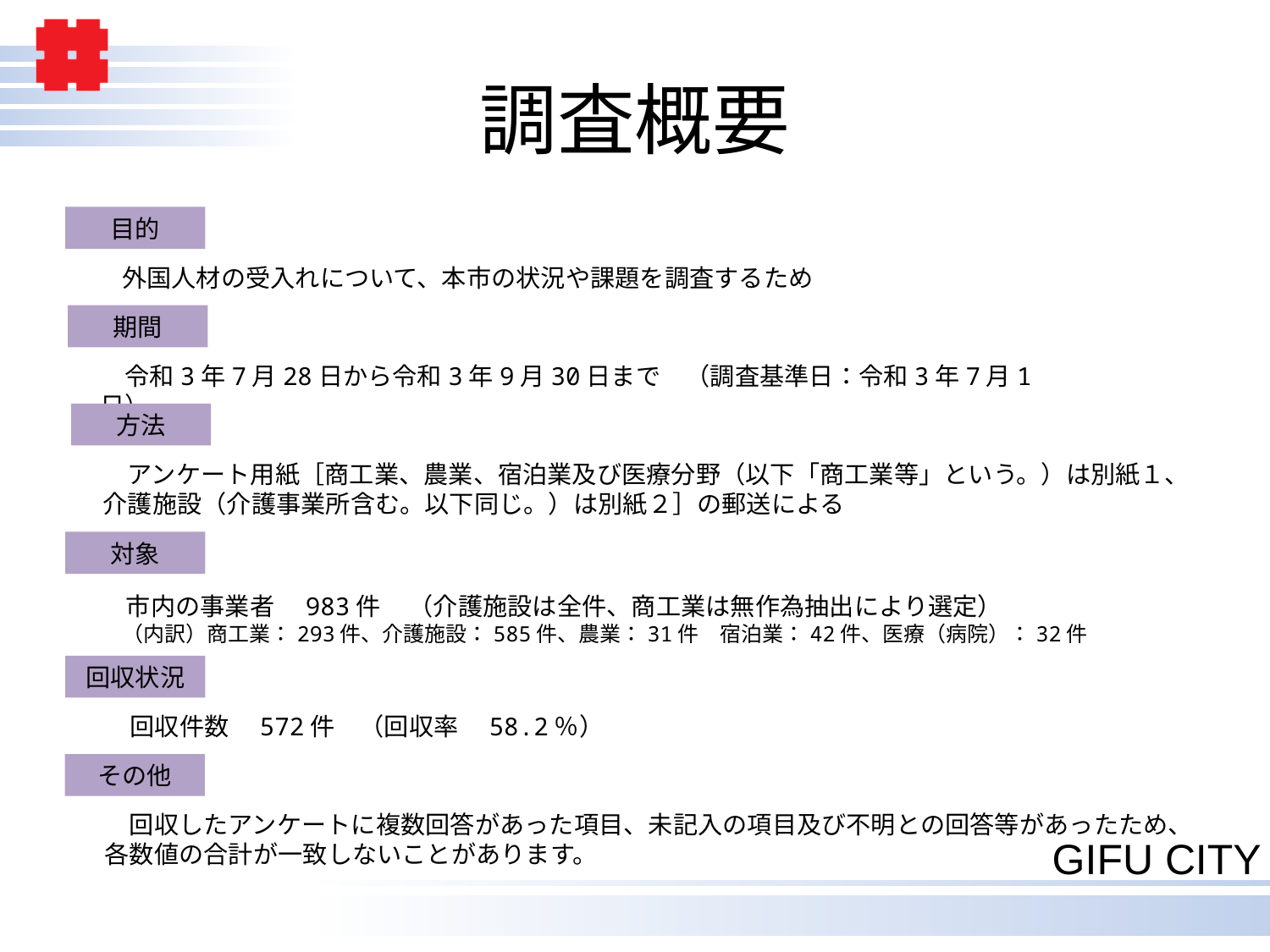

# 調査概要
目的
　外国人材の受入れについて、本市の状況や課題を調査するため
期間
　令和3年7月28日から令和3年9月30日まで　（調査基準日：令和3年7月1日）
方法
　アンケート用紙［商工業、農業、宿泊業及び医療分野（以下「商工業等」という。）は別紙１、介護施設（介護事業所含む。以下同じ。）は別紙２］の郵送による
対象
　市内の事業者　983件　（介護施設は全件、商工業は無作為抽出により選定）
　（内訳）商工業：293件、介護施設：585件、農業：31件　宿泊業：42件、医療（病院）：32件
回収状況
　回収件数　572件　（回収率　58.2％）
その他
　回収したアンケートに複数回答があった項目、未記入の項目及び不明との回答等があったため、各数値の合計が一致しないことがあります。
2